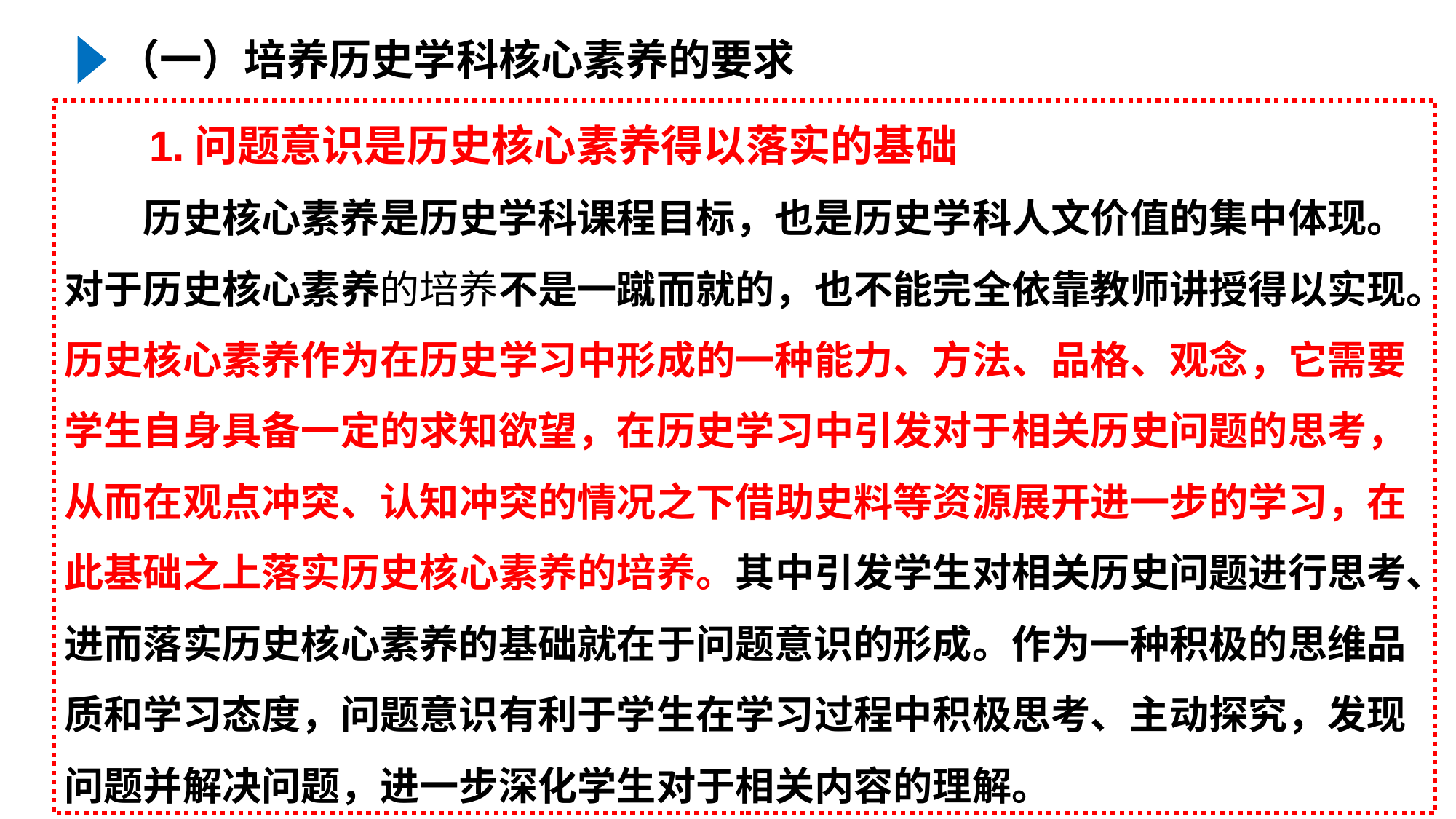

（一）培养历史学科核心素养的要求

1.问题意识是历史核心素养得以落实的基础
历史核心素养是历史学科课程目标，也是历史学科人文价值的集中体现。对于历史核心素养的培养不是一蹴而就的，也不能完全依靠教师讲授得以实现。历史核心素养作为在历史学习中形成的一种能力、方法、品格、观念，它需要学生自身具备一定的求知欲望，在历史学习中引发对于相关历史问题的思考，从而在观点冲突、认知冲突的情况之下借助史料等资源展开进一步的学习，在此基础之上落实历史核心素养的培养。其中引发学生对相关历史问题进行思考、进而落实历史核心素养的基础就在于问题意识的形成。作为一种积极的思维品质和学习态度，问题意识有利于学生在学习过程中积极思考、主动探究，发现问题并解决问题，进一步深化学生对于相关内容的理解。